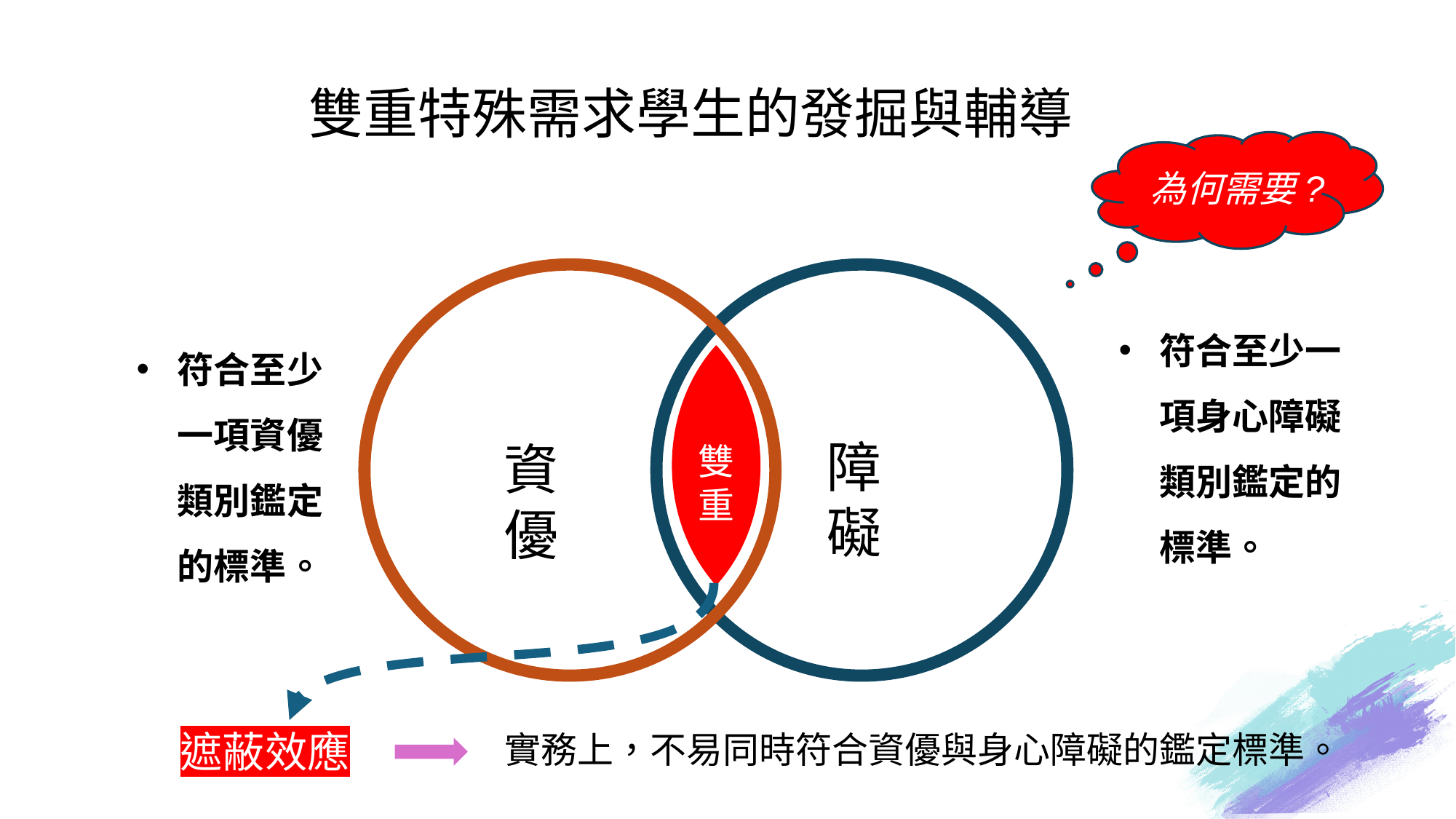

雙重特殊需求學生的發掘與輔導
為何需要?

符合至少一項身心障礙類別鑑定的標準。
符合至少一項資優類別鑑定的標準。

雙
重

障礙
資優
遮蔽效應
實務上，不易同時符合資優與身心障礙的鑑定標準。